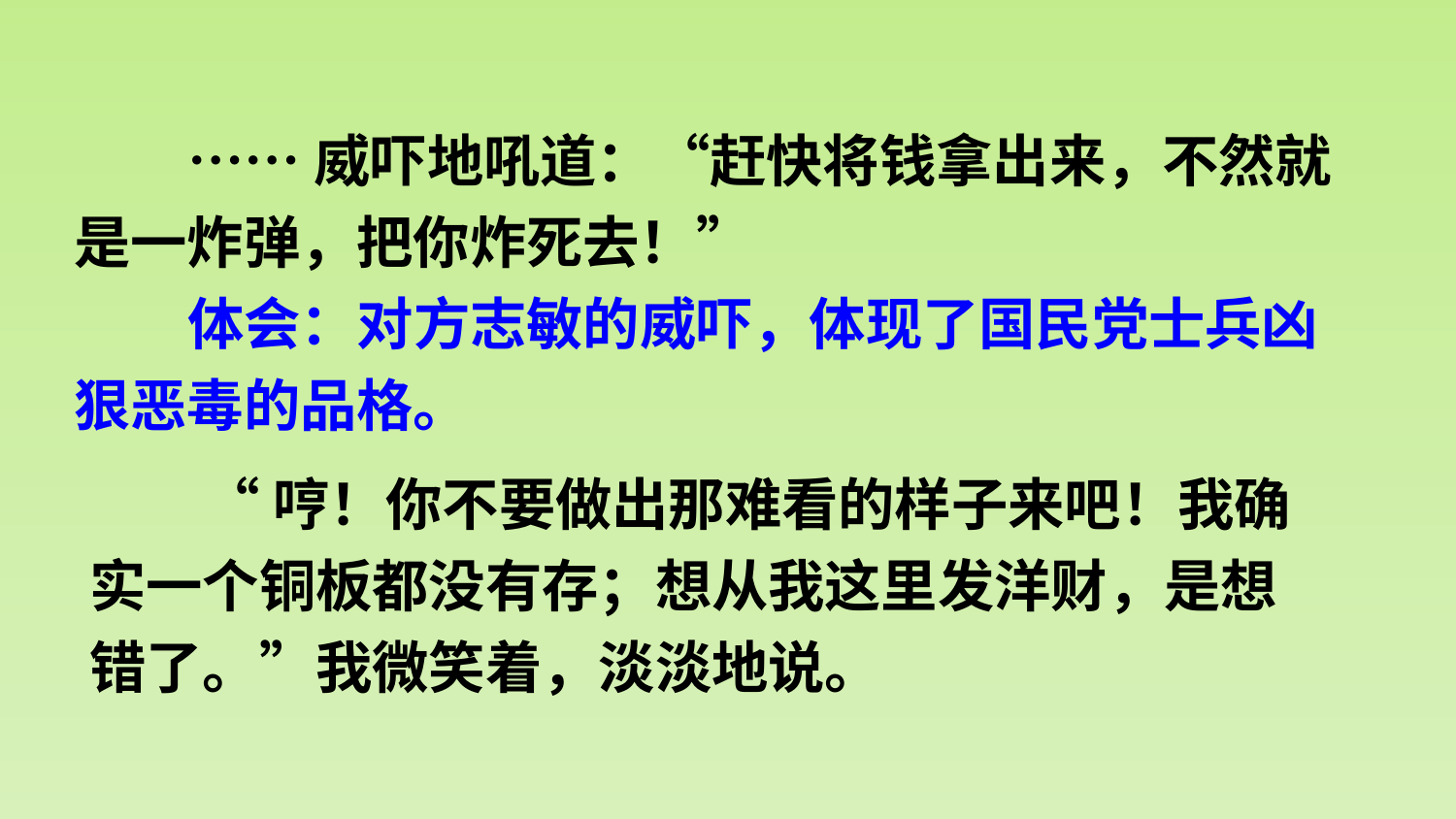

……威吓地吼道：“赶快将钱拿出来，不然就是一炸弹，把你炸死去！”
体会：对方志敏的威吓，体现了国民党士兵凶狠恶毒的品格。
“哼！你不要做出那难看的样子来吧！我确实一个铜板都没有存；想从我这里发洋财，是想错了。”我微笑着，淡淡地说。